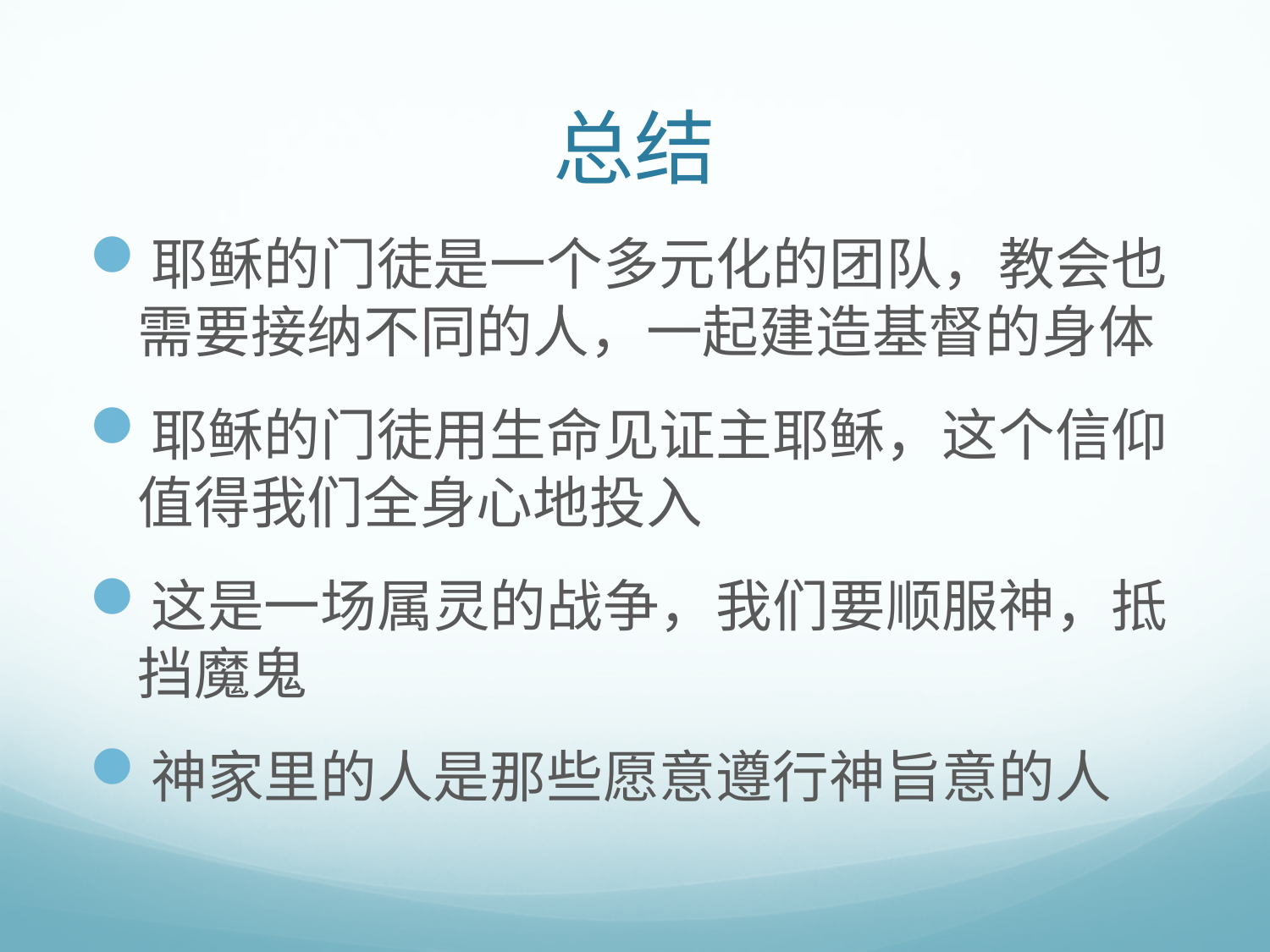

# 总结
耶稣的门徒是一个多元化的团队，教会也需要接纳不同的人，一起建造基督的身体
耶稣的门徒用生命见证主耶稣，这个信仰值得我们全身心地投入
这是一场属灵的战争，我们要顺服神，抵挡魔鬼
神家里的人是那些愿意遵行神旨意的人